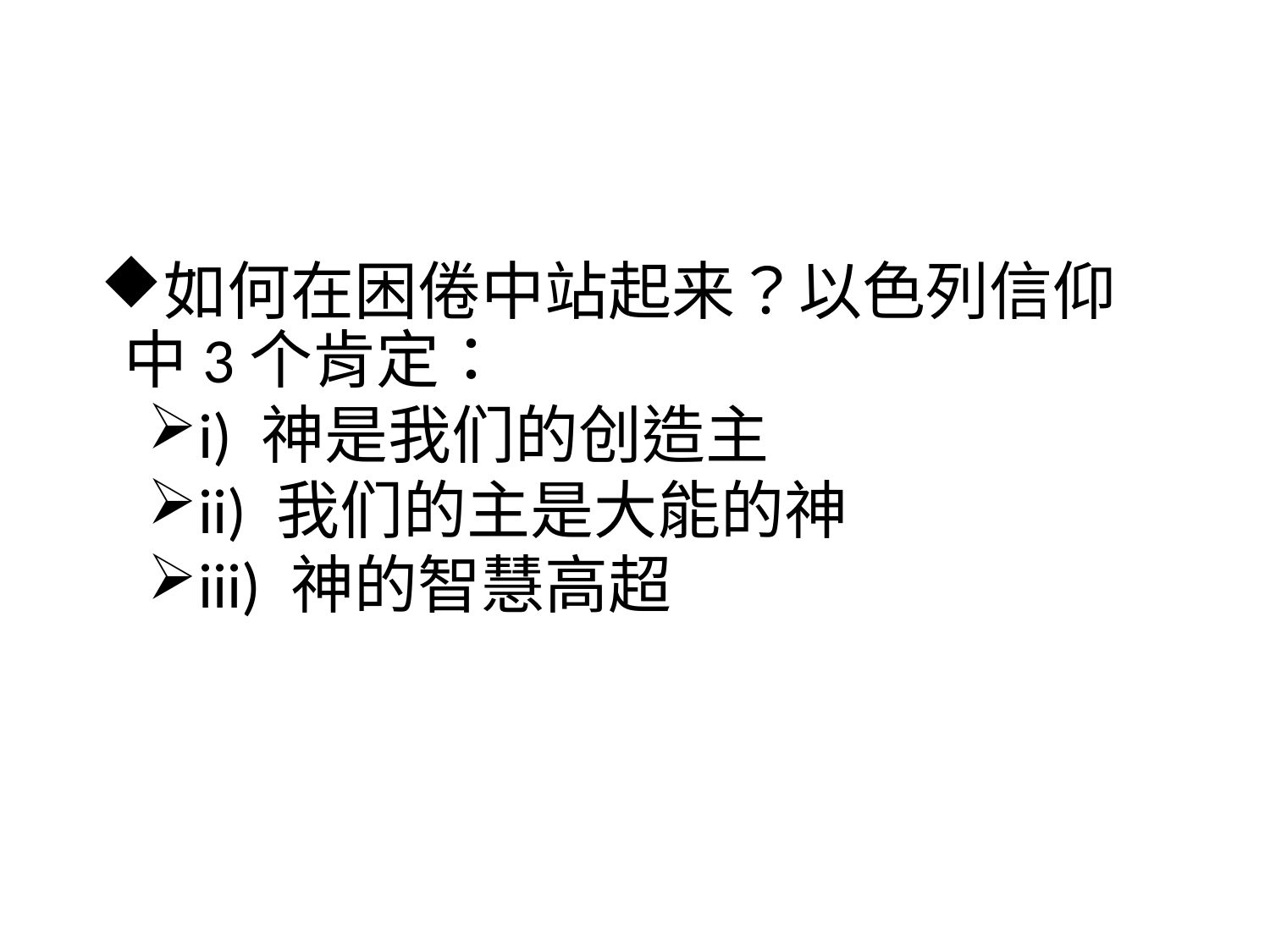

#
如何在困倦中站起来？以色列信仰中3个肯定：
i) 神是我们的创造主
ii) 我们的主是大能的神
iii) 神的智慧高超